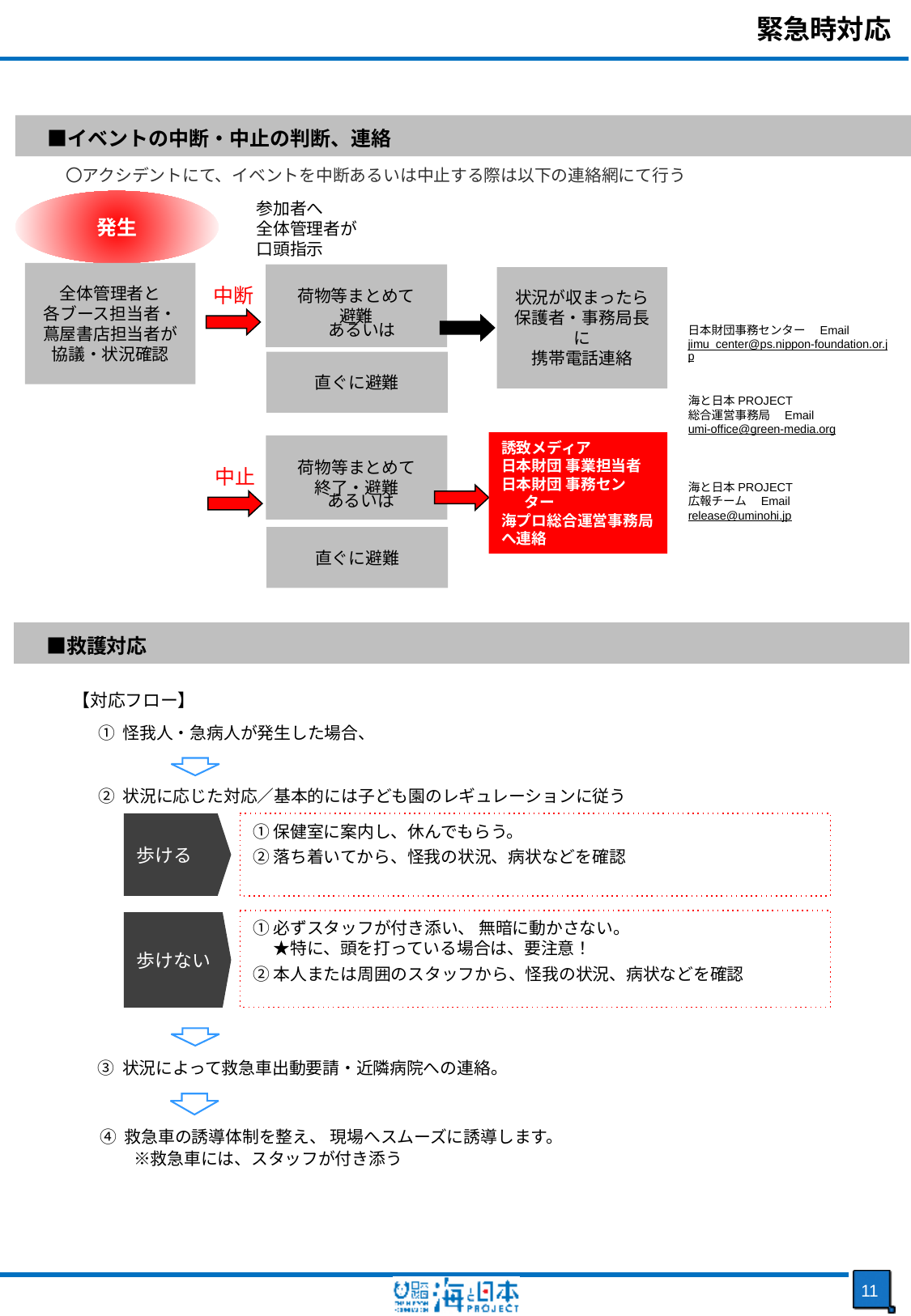

緊急時対応
　■イベントの中断・中止の判断、連絡
〇アクシデントにて、イベントを中断あるいは中止する際は以下の連絡網にて行う
発生
参加者へ
全体管理者が
口頭指示
全体管理者と
各ブース担当者・蔦屋書店担当者が
協議・状況確認
荷物等まとめて
避難
状況が収まったら
保護者・事務局長に
携帯電話連絡
中断

日本財団事務センター　Email
jimu_center@ps.nippon-foundation.or.jp
あるいは
直ぐに避難
海と日本PROJECT
総合運営事務局　Email
umi-office@green-media.org
誘致メディア
日本財団 事業担当者
日本財団 事務センター
海プロ総合運営事務局
へ連絡
荷物等まとめて
終了・避難
中止
海と日本PROJECT
広報チーム　Email
release@uminohi.jp

あるいは

直ぐに避難
　■救護対応
【対応フロー】
① 怪我人・急病人が発生した場合、

② 状況に応じた対応／基本的には子ども園のレギュレーションに従う
歩ける
①保健室に案内し、休んでもらう。
②落ち着いてから、怪我の状況、病状などを確認
①必ずスタッフが付き添い、 無暗に動かさない。
　 ★特に、頭を打っている場合は、要注意！
②本人または周囲のスタッフから、怪我の状況、病状などを確認
歩けない

③ 状況によって救急車出動要請・近隣病院への連絡。

④ 救急車の誘導体制を整え、 現場へスムーズに誘導します。
　　※救急車には、スタッフが付き添う
11